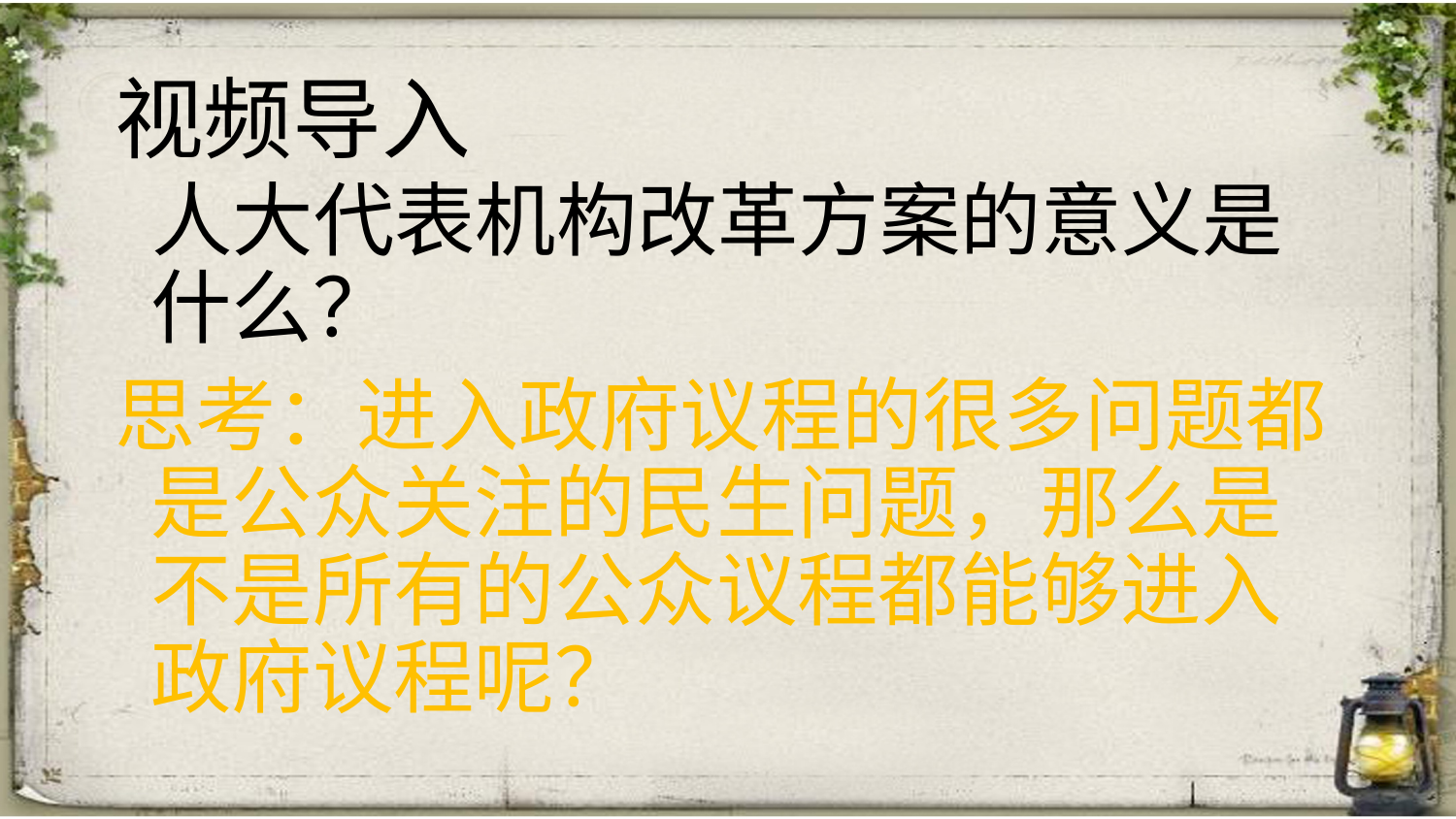

# 视频导入
 人大代表机构改革方案的意义是什么？
思考：进入政府议程的很多问题都是公众关注的民生问题，那么是不是所有的公众议程都能够进入政府议程呢？